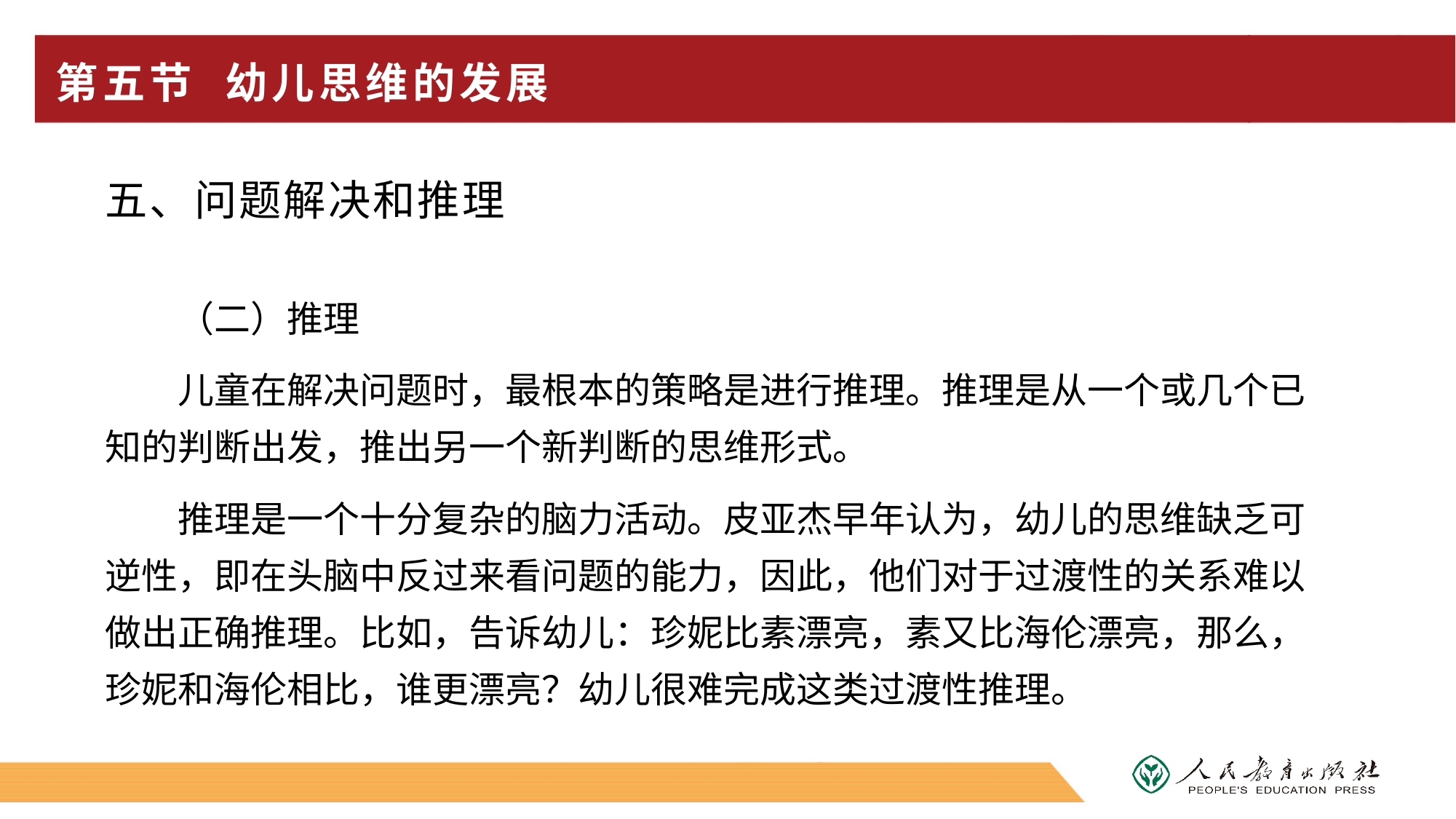

# 第五节  幼儿思维的发展
五、问题解决和推理
（二）推理
儿童在解决问题时，最根本的策略是进行推理。推理是从一个或几个已知的判断出发，推出另一个新判断的思维形式。
推理是一个十分复杂的脑力活动。皮亚杰早年认为，幼儿的思维缺乏可逆性，即在头脑中反过来看问题的能力，因此，他们对于过渡性的关系难以做出正确推理。比如，告诉幼儿：珍妮比素漂亮，素又比海伦漂亮，那么，珍妮和海伦相比，谁更漂亮？幼儿很难完成这类过渡性推理。